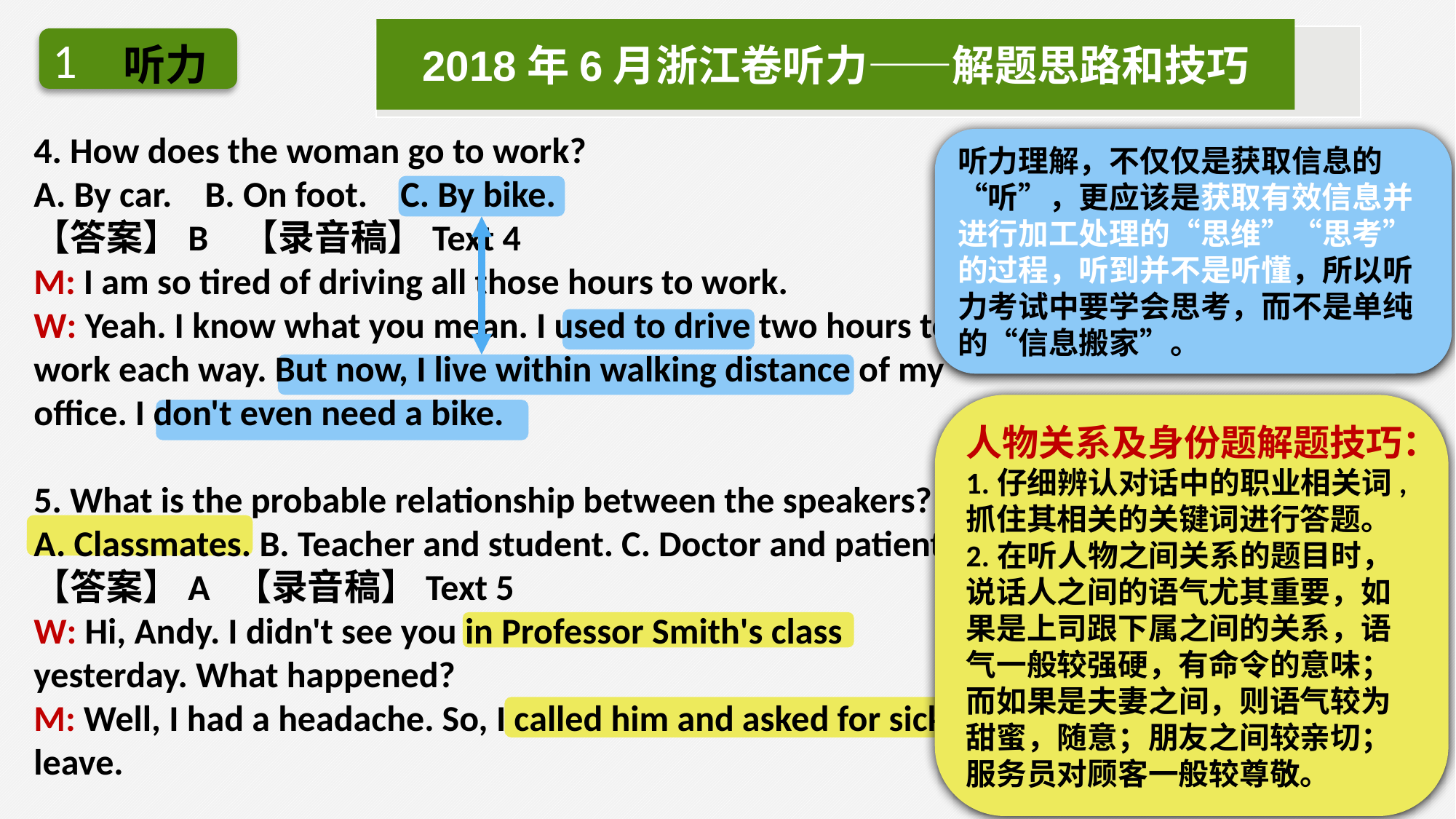

2018年6月浙江卷听力——解题思路和技巧

1
听力
4. How does the woman go to work?
A. By car.    B. On foot.    C. By bike.
【答案】B   【录音稿】Text 4
M: I am so tired of driving all those hours to work.
W: Yeah. I know what you mean. I used to drive two hours to work each way. But now, I live within walking distance of my office. I don't even need a bike.

5. What is the probable relationship between the speakers?
A. Classmates. B. Teacher and student. C. Doctor and patient.
【答案】A  【录音稿】Text 5
W: Hi, Andy. I didn't see you in Professor Smith's class yesterday. What happened?
M: Well, I had a headache. So, I called him and asked for sick leave.
听力理解，不仅仅是获取信息的“听”，更应该是获取有效信息并进行加工处理的“思维”“思考”的过程，听到并不是听懂，所以听力考试中要学会思考，而不是单纯的“信息搬家”。

人物关系及身份题解题技巧：
1.仔细辨认对话中的职业相关词,抓住其相关的关键词进行答题。
2.在听人物之间关系的题目时，说话人之间的语气尤其重要，如果是上司跟下属之间的关系，语气一般较强硬，有命令的意味；而如果是夫妻之间，则语气较为甜蜜，随意；朋友之间较亲切；服务员对顾客一般较尊敬。